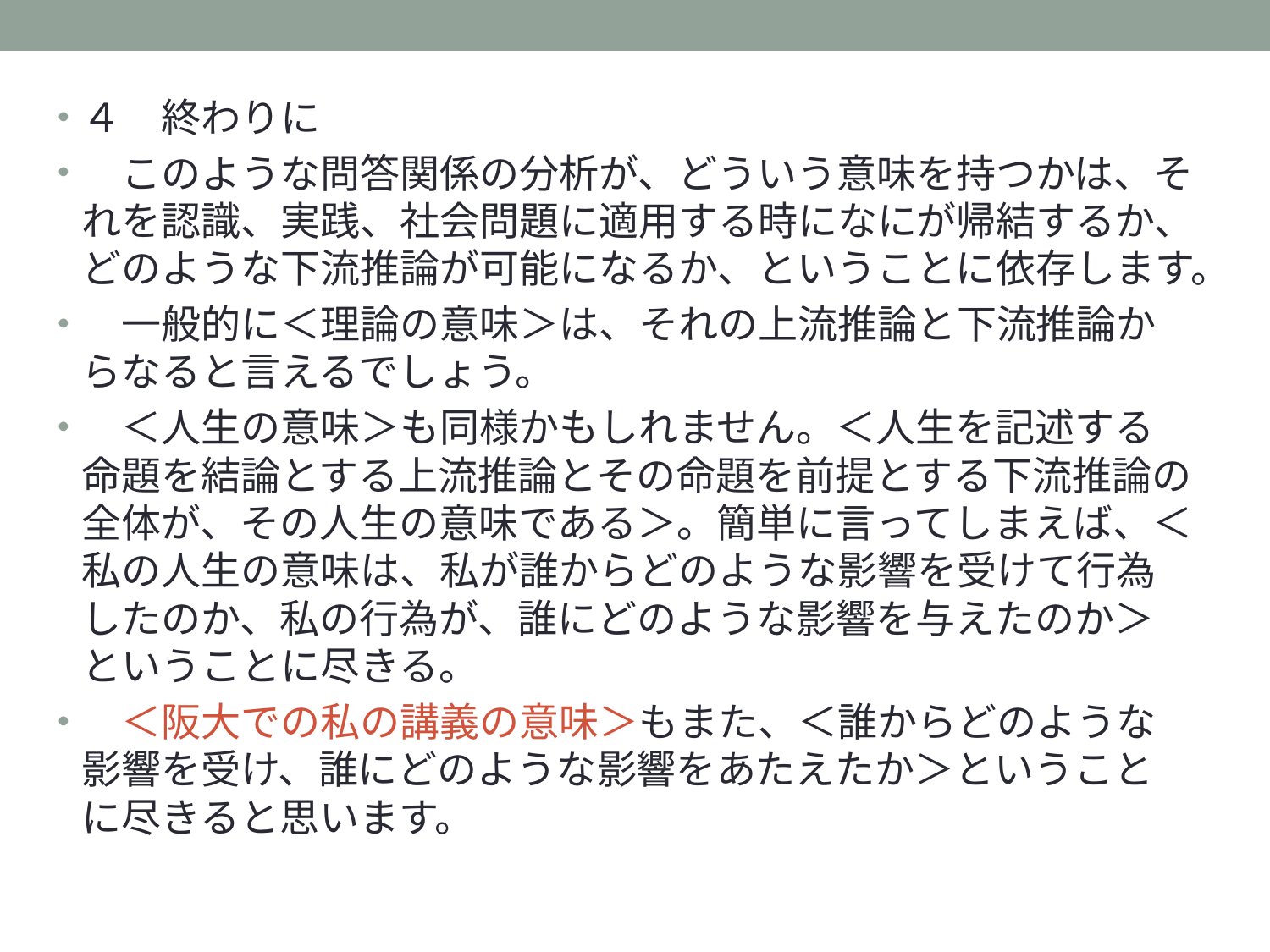

４　終わりに
　このような問答関係の分析が、どういう意味を持つかは、それを認識、実践、社会問題に適用する時になにが帰結するか、どのような下流推論が可能になるか、ということに依存します。
　一般的に＜理論の意味＞は、それの上流推論と下流推論からなると言えるでしょう。
　＜人生の意味＞も同様かもしれません。＜人生を記述する命題を結論とする上流推論とその命題を前提とする下流推論の全体が、その人生の意味である＞。簡単に言ってしまえば、＜私の人生の意味は、私が誰からどのような影響を受けて行為したのか、私の行為が、誰にどのような影響を与えたのか＞ということに尽きる。
　＜阪大での私の講義の意味＞もまた、＜誰からどのような影響を受け、誰にどのような影響をあたえたか＞ということに尽きると思います。